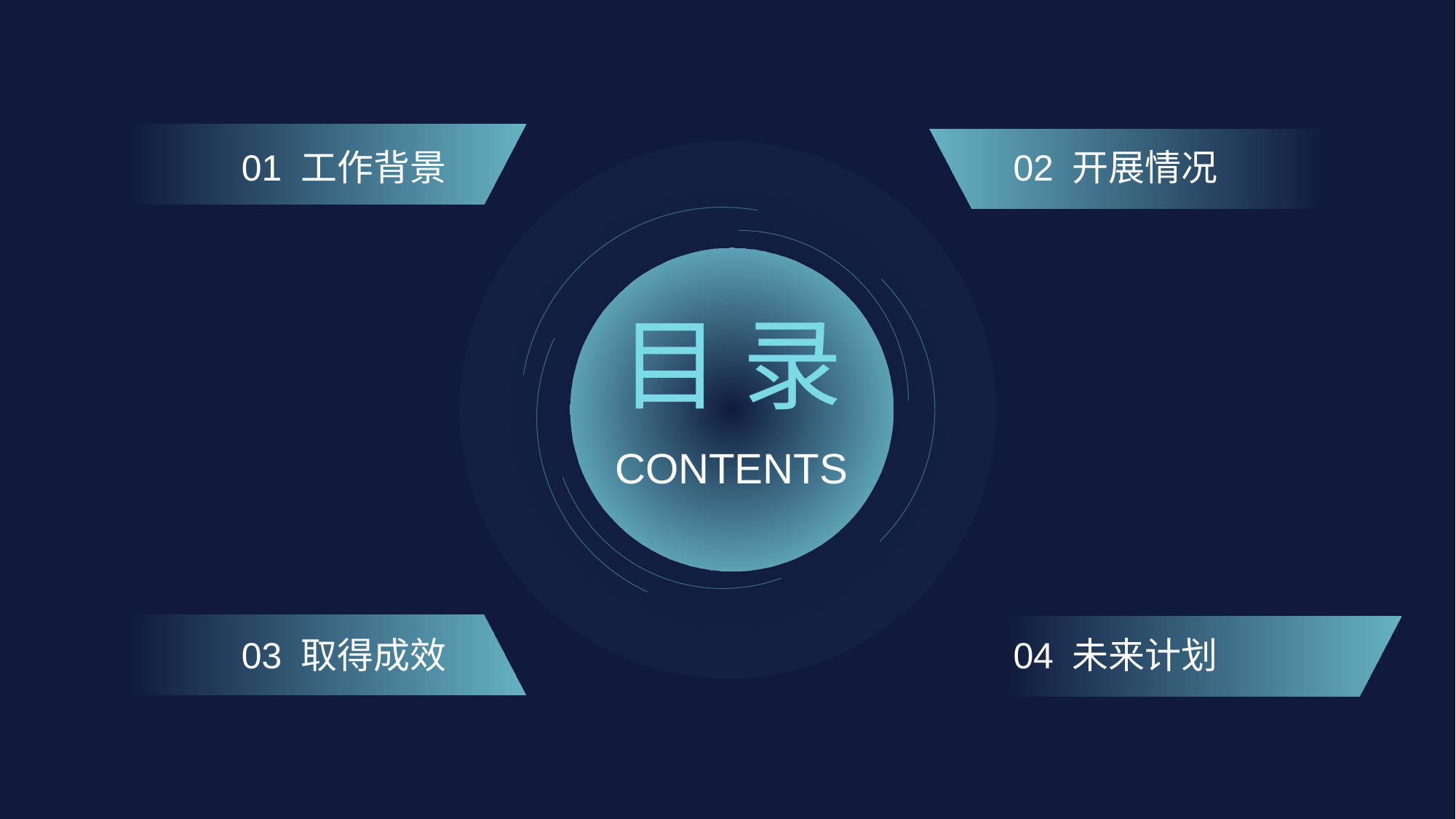

01 工作背景
02 开展情况

目 录
CONTENTS

03 取得成效
04 未来计划